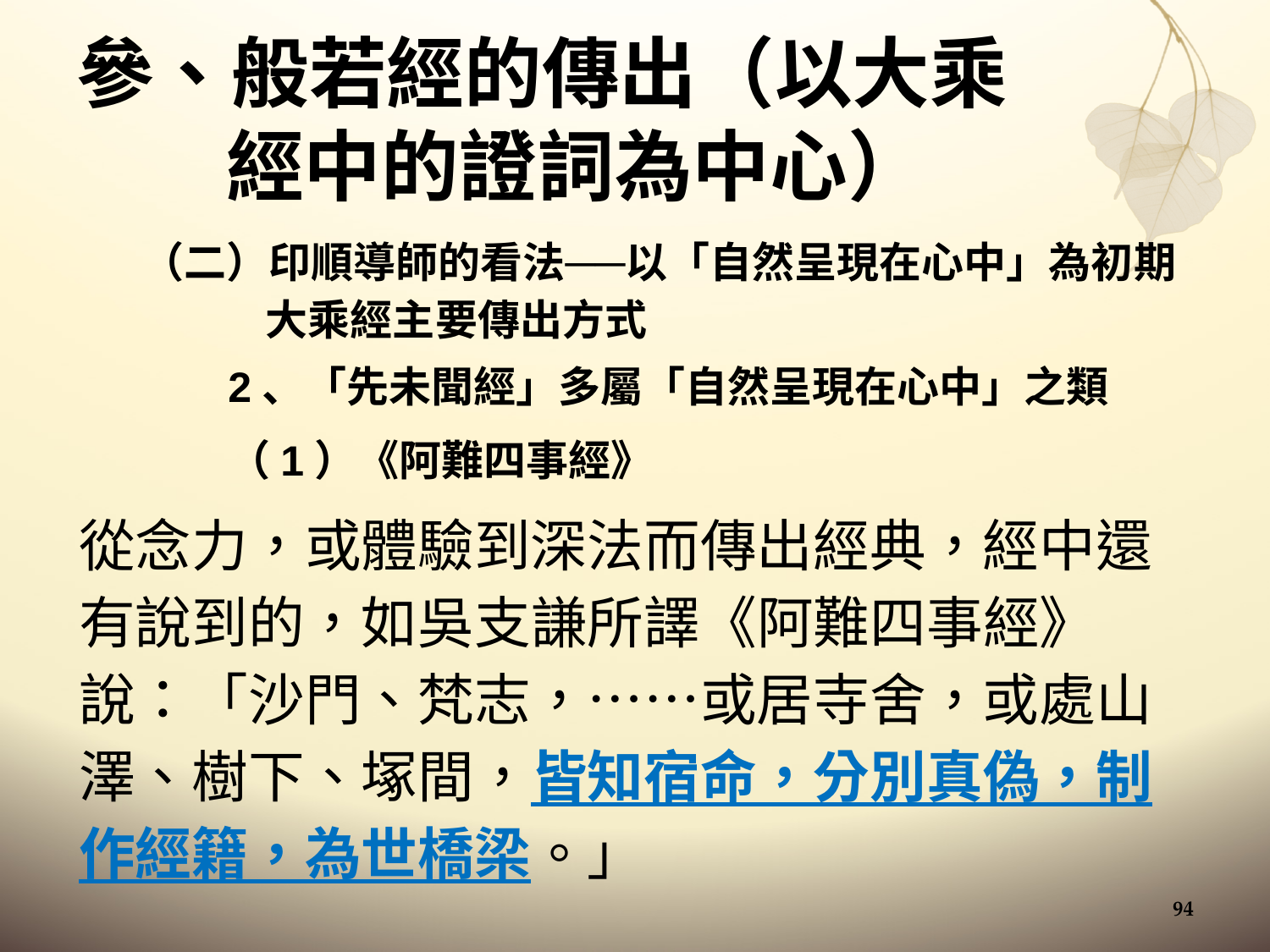

# 參、般若經的傳出（以大乘經中的證詞為中心）

2、「先未聞經」多屬「自然呈現在心中」之類
（1）《阿難四事經》
從念力，或體驗到深法而傳出經典，經中還有說到的，如吳支謙所譯《阿難四事經》說：「沙門、梵志，……或居寺舍，或處山澤、樹下、塚間，皆知宿命，分別真偽，制作經籍，為世橋梁。」

（二）印順導師的看法──以「自然呈現在心中」為初期大乘經主要傳出方式
94